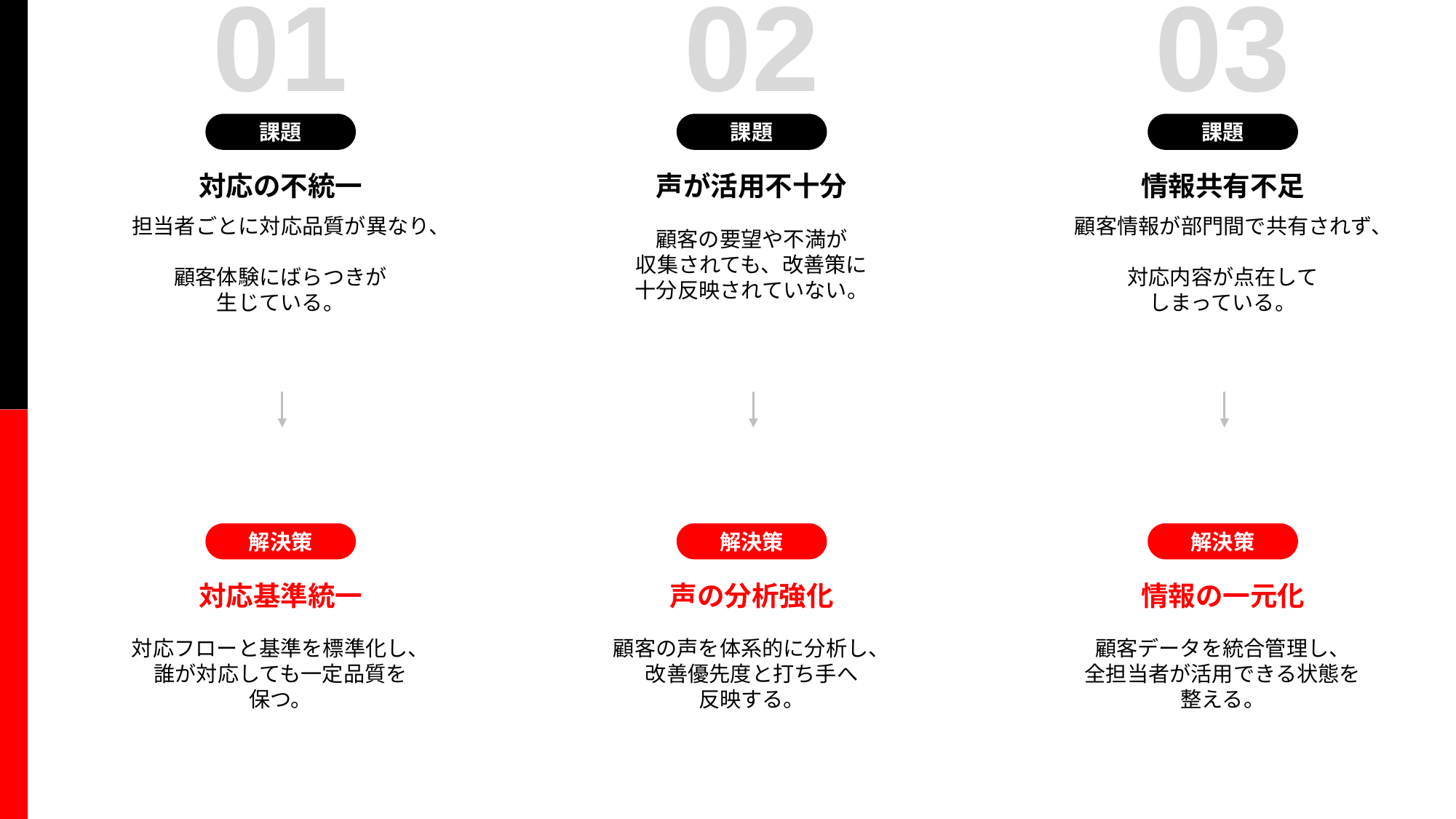

01
02
03
課題
課題
課題
対応の不統一
声が活用不十分
情報共有不足
担当者ごとに対応品質が異なり、
顧客体験にばらつきが
生じている。
顧客の要望や不満が
収集されても、改善策に
十分反映されていない。
顧客情報が部門間で共有されず、
対応内容が点在して
しまっている。
解決策
解決策
解決策
対応基準統一
声の分析強化
情報の一元化
対応フローと基準を標準化し、
誰が対応しても一定品質を
保つ。
顧客の声を体系的に分析し、
改善優先度と打ち手へ
反映する。
顧客データを統合管理し、
全担当者が活用できる状態を
整える。